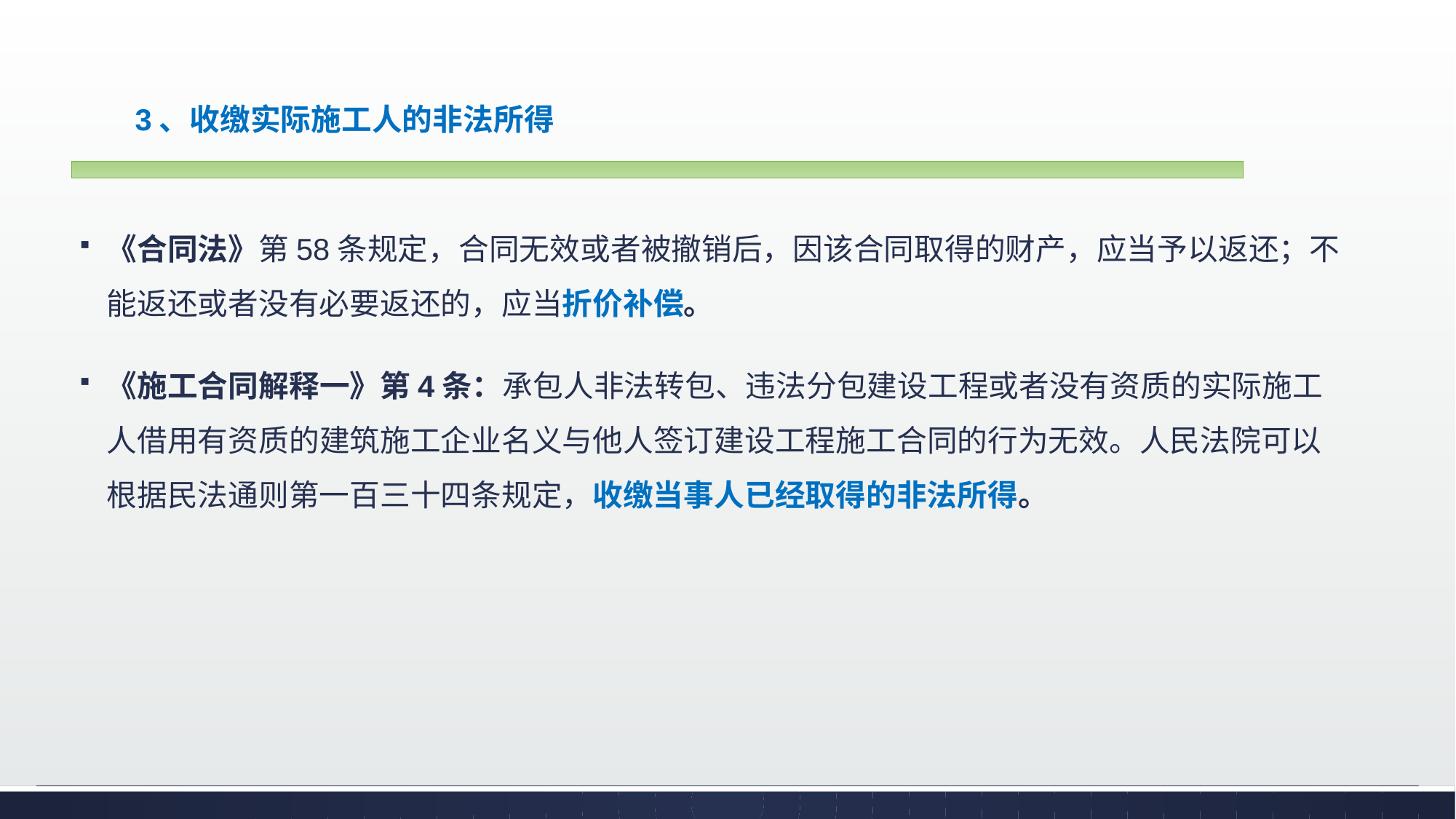

# 3、收缴实际施工人的非法所得

《合同法》第58条规定，合同无效或者被撤销后，因该合同取得的财产，应当予以返还；不能返还或者没有必要返还的，应当折价补偿。
《施工合同解释一》第4条：承包人非法转包、违法分包建设工程或者没有资质的实际施工人借用有资质的建筑施工企业名义与他人签订建设工程施工合同的行为无效。人民法院可以根据民法通则第一百三十四条规定，收缴当事人已经取得的非法所得。